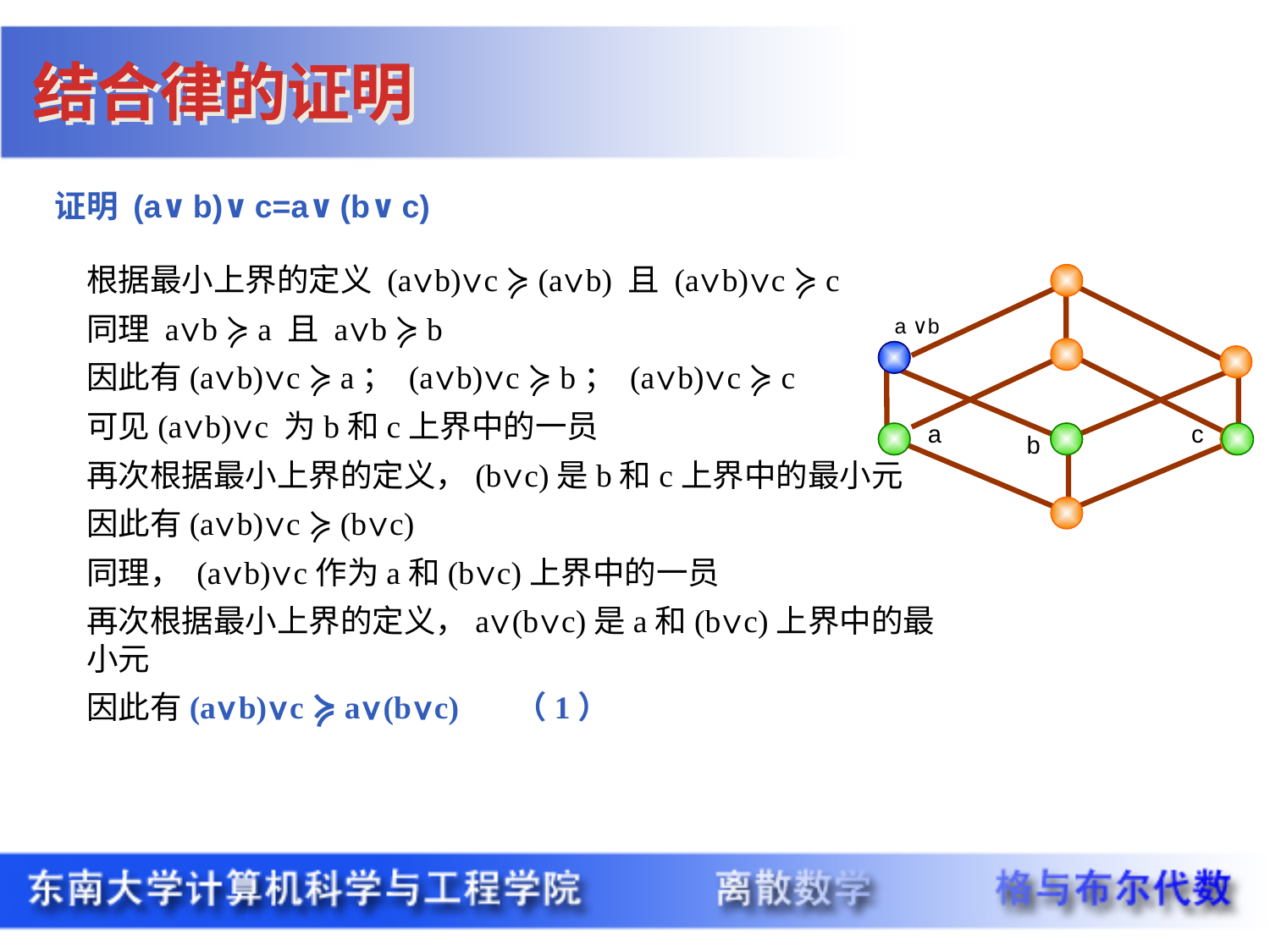

结合律的证明
证明 (a∨b)∨c=a∨(b∨c)
根据最小上界的定义 (a∨b)∨c ≽ (a∨b) 且 (a∨b)∨c ≽ c
同理 a∨b ≽ a 且 a∨b ≽ b
因此有(a∨b)∨c ≽ a； (a∨b)∨c ≽ b； (a∨b)∨c ≽ c
可见(a∨b)∨c 为b和c上界中的一员
再次根据最小上界的定义，(b∨c)是b和c上界中的最小元
因此有(a∨b)∨c ≽ (b∨c)
同理， (a∨b)∨c作为a和(b∨c)上界中的一员
再次根据最小上界的定义，a∨(b∨c)是a和(b∨c)上界中的最小元
因此有(a∨b)∨c ≽ a∨(b∨c)      （1）

a ∨b

a
c

b